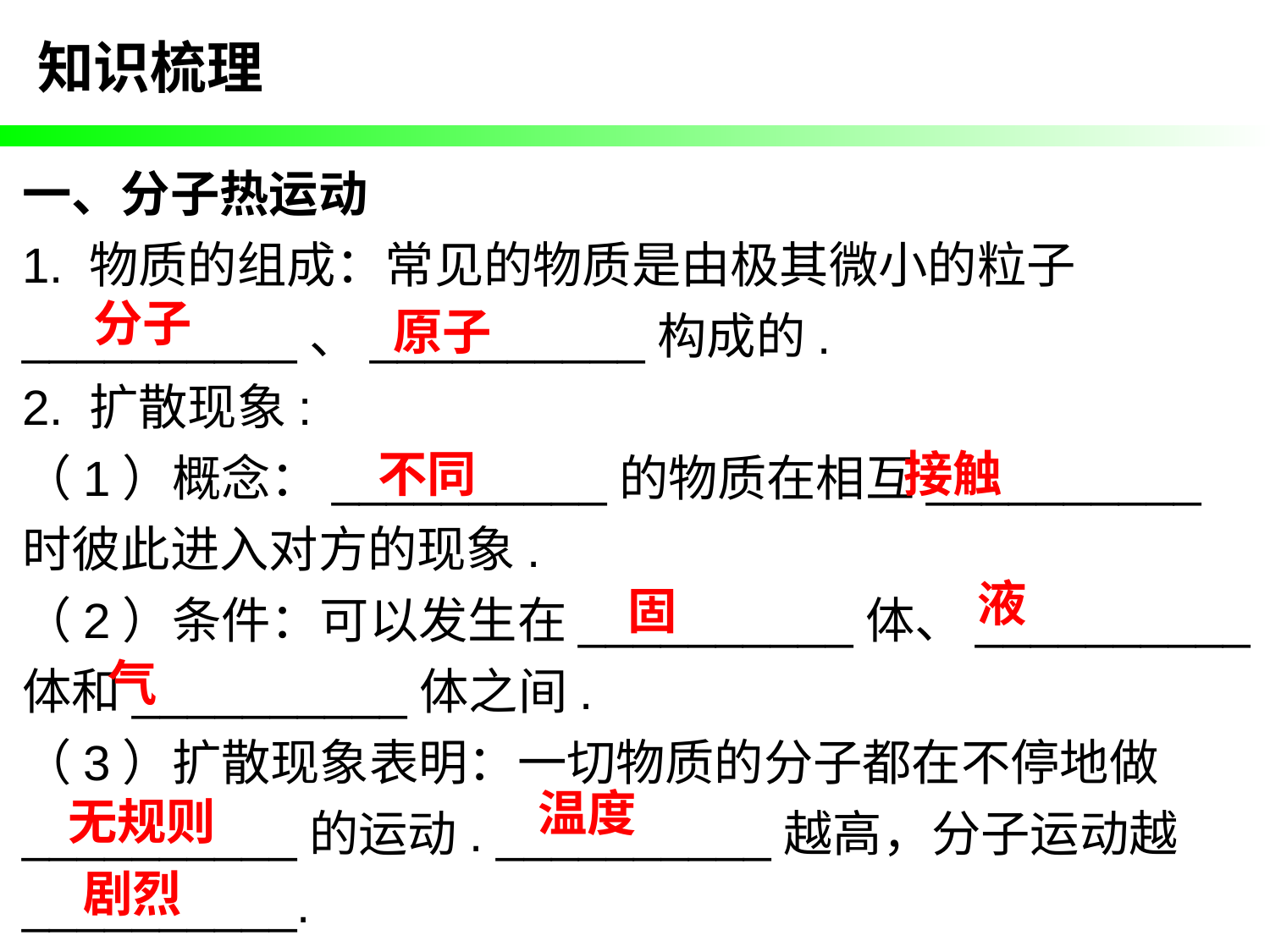

知识梳理

一、分子热运动
1. 物质的组成：常见的物质是由极其微小的粒子__________、__________构成的.
2. 扩散现象:
（1）概念：__________的物质在相互__________时彼此进入对方的现象.
（2）条件：可以发生在__________体、__________体和__________体之间.
（3）扩散现象表明：一切物质的分子都在不停地做__________的运动. __________越高，分子运动越__________.
分子
原子
不同
接触
液
固
气
温度
无规则
剧烈